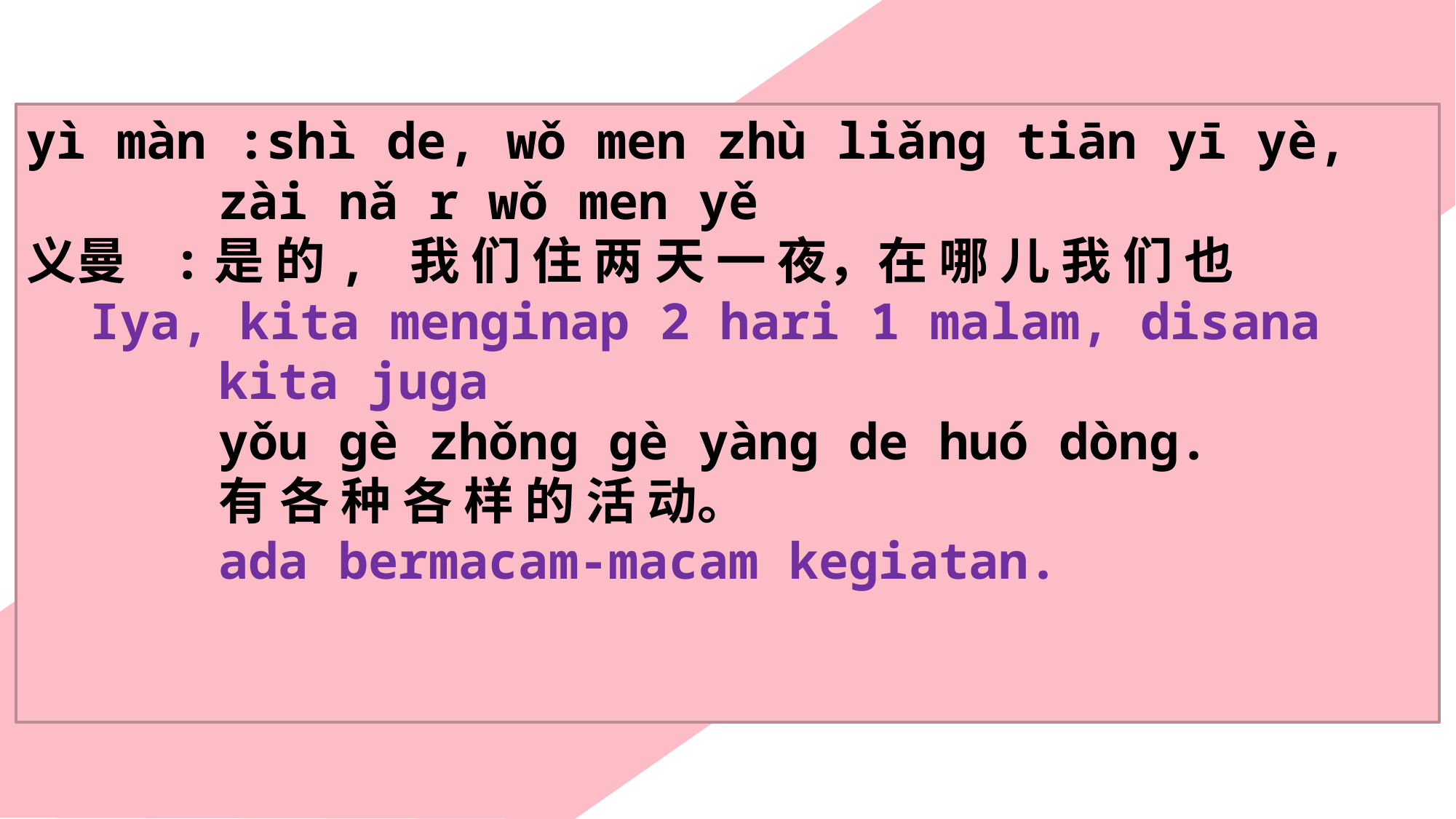

yì màn :shì de, wǒ men zhù liǎng tiān yī yè, zài nǎ r wǒ men yě
义曼   :是 的, 我 们 住 两 天 一 夜，在 哪 儿 我 们 也
Iya, kita menginap 2 hari 1 malam, disana kita juga
yǒu gè zhǒng gè yàng de huó dòng.
有 各 种 各 样 的 活 动。
ada bermacam-macam kegiatan.